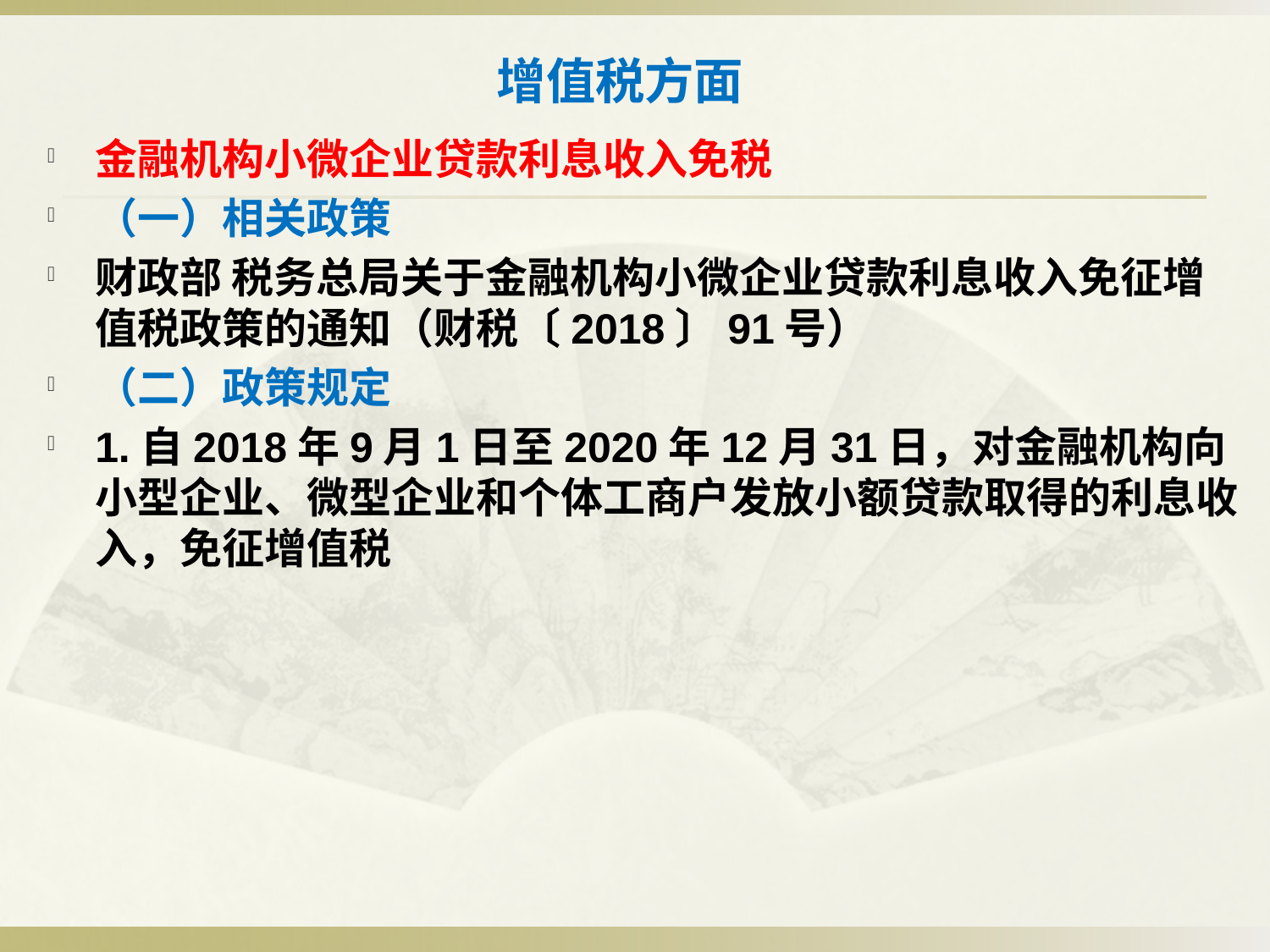

# 增值税方面
金融机构小微企业贷款利息收入免税
（一）相关政策
财政部 税务总局关于金融机构小微企业贷款利息收入免征增值税政策的通知（财税〔2018〕91号）
（二）政策规定
1.自2018年9月1日至2020年12月31日，对金融机构向小型企业、微型企业和个体工商户发放小额贷款取得的利息收入，免征增值税